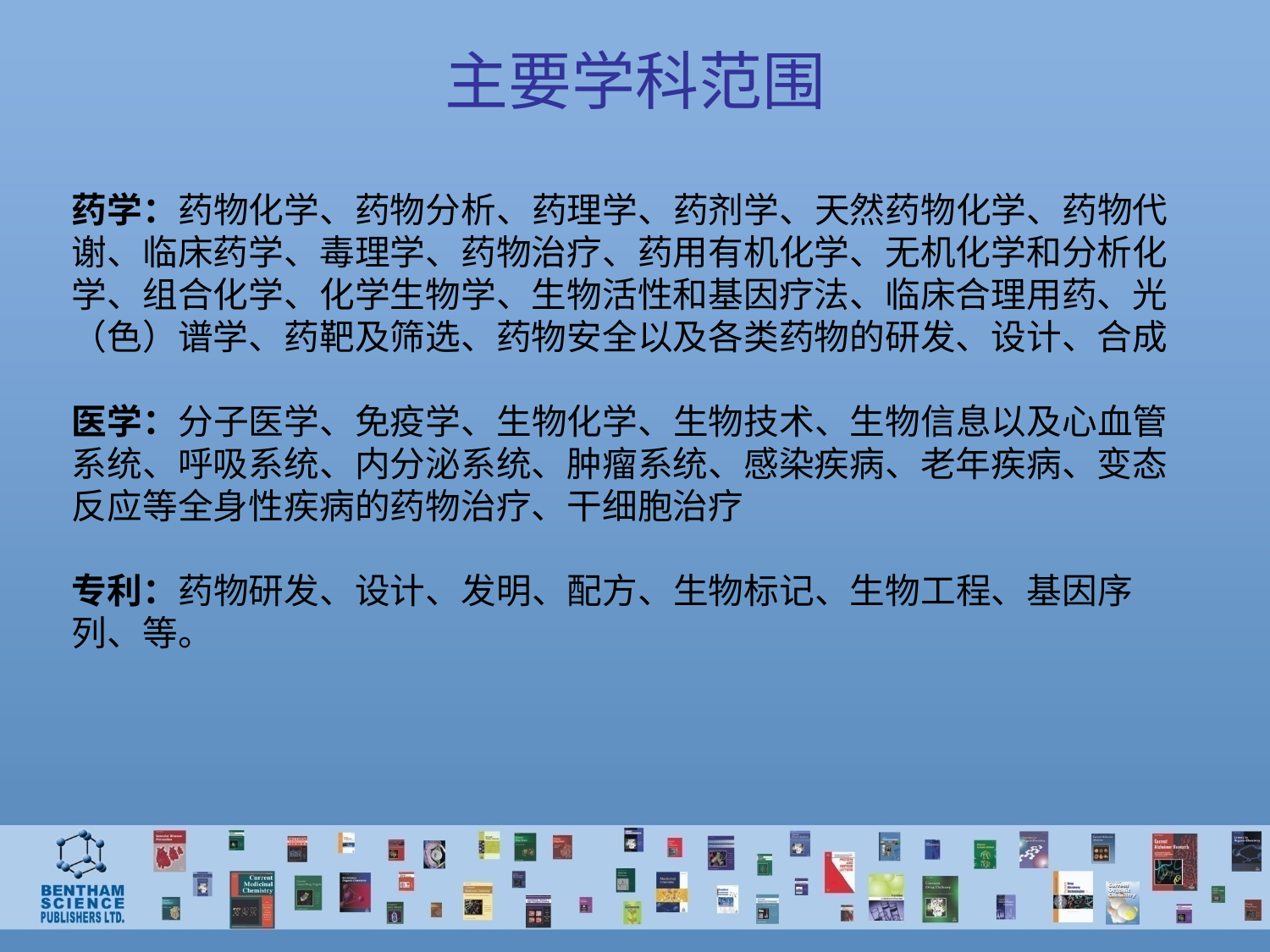

# 主要学科范围

药学：药物化学、药物分析、药理学、药剂学、天然药物化学、药物代谢、临床药学、毒理学、药物治疗、药用有机化学、无机化学和分析化学、组合化学、化学生物学、生物活性和基因疗法、临床合理用药、光（色）谱学、药靶及筛选、药物安全以及各类药物的研发、设计、合成

医学：分子医学、免疫学、生物化学、生物技术、生物信息以及心血管系统、呼吸系统、内分泌系统、肿瘤系统、感染疾病、老年疾病、变态反应等全身性疾病的药物治疗、干细胞治疗

专利：药物研发、设计、发明、配方、生物标记、生物工程、基因序列、等。